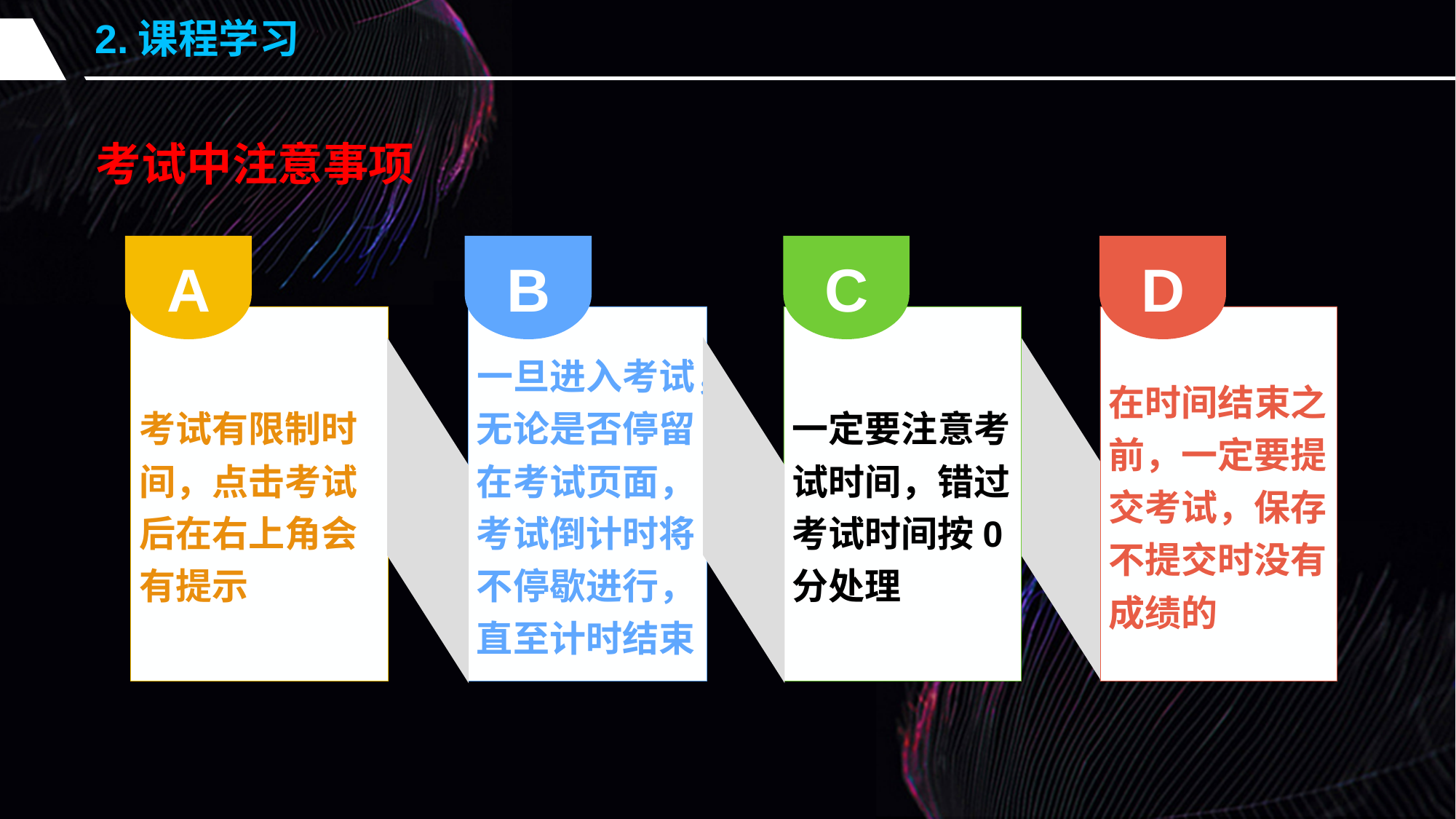

2.课程学习

考试中注意事项
A
B
C
D
考试有限制时间，点击考试后在右上角会有提示
一旦进入考试，无论是否停留在考试页面，考试倒计时将不停歇进行，直至计时结束
一定要注意考试时间，错过考试时间按0分处理
在时间结束之前，一定要提交考试，保存不提交时没有成绩的